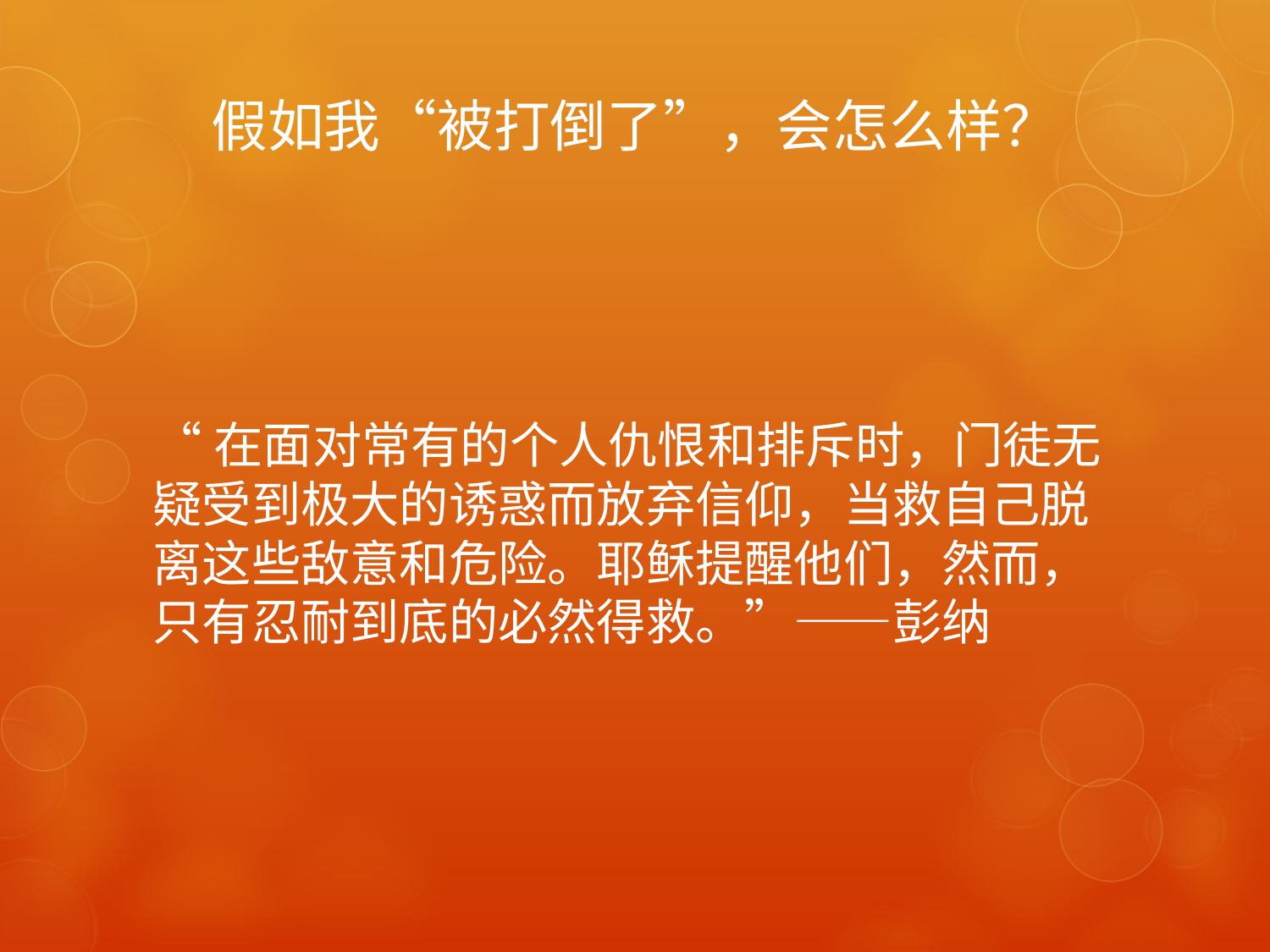

# 假如我“被打倒了”，会怎么样？
“在面对常有的个人仇恨和排斥时，门徒无疑受到极大的诱惑而放弃信仰，当救自己脱离这些敌意和危险。耶稣提醒他们，然而，只有忍耐到底的必然得救。”——彭纳